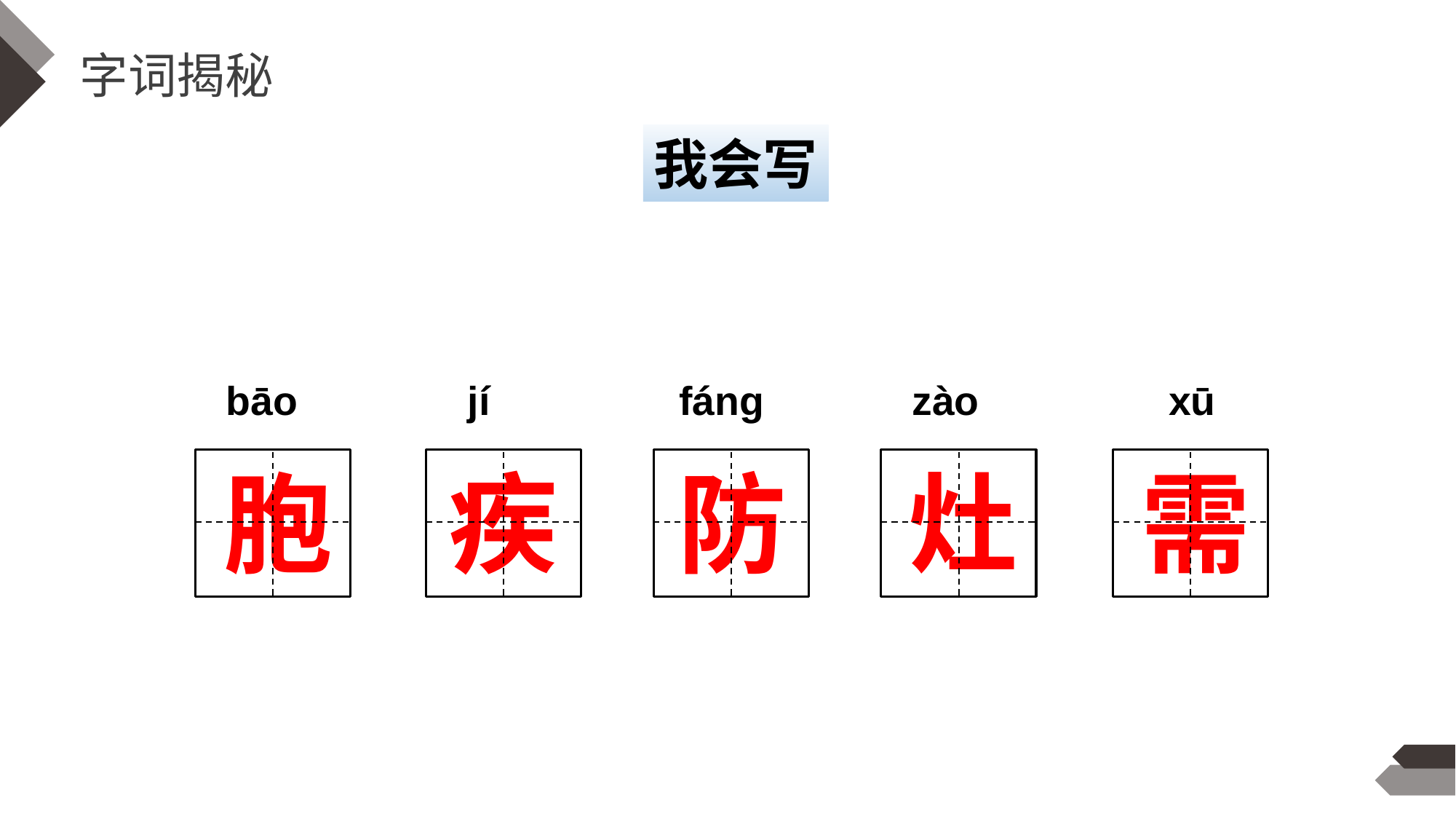

字词揭秘
我会写
bāo
jí
fáng
zào
xū

胞

疾

防

灶

需